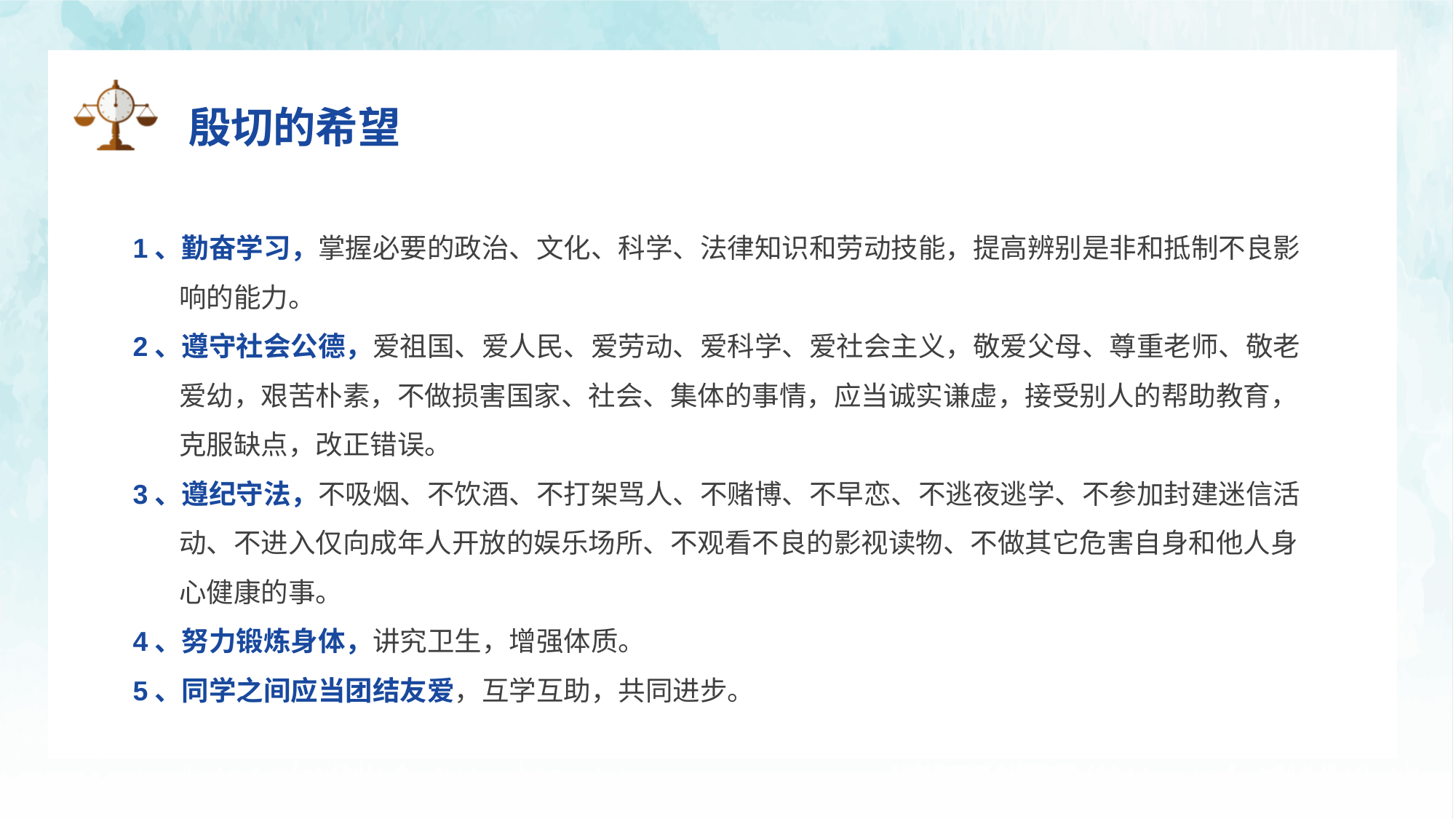

殷切的希望
1、勤奋学习，掌握必要的政治、文化、科学、法律知识和劳动技能，提高辨别是非和抵制不良影响的能力。
2、遵守社会公德，爱祖国、爱人民、爱劳动、爱科学、爱社会主义，敬爱父母、尊重老师、敬老爱幼，艰苦朴素，不做损害国家、社会、集体的事情，应当诚实谦虚，接受别人的帮助教育，克服缺点，改正错误。
3、遵纪守法，不吸烟、不饮酒、不打架骂人、不赌博、不早恋、不逃夜逃学、不参加封建迷信活动、不进入仅向成年人开放的娱乐场所、不观看不良的影视读物、不做其它危害自身和他人身心健康的事。
4、努力锻炼身体，讲究卫生，增强体质。
5、同学之间应当团结友爱，互学互助，共同进步。